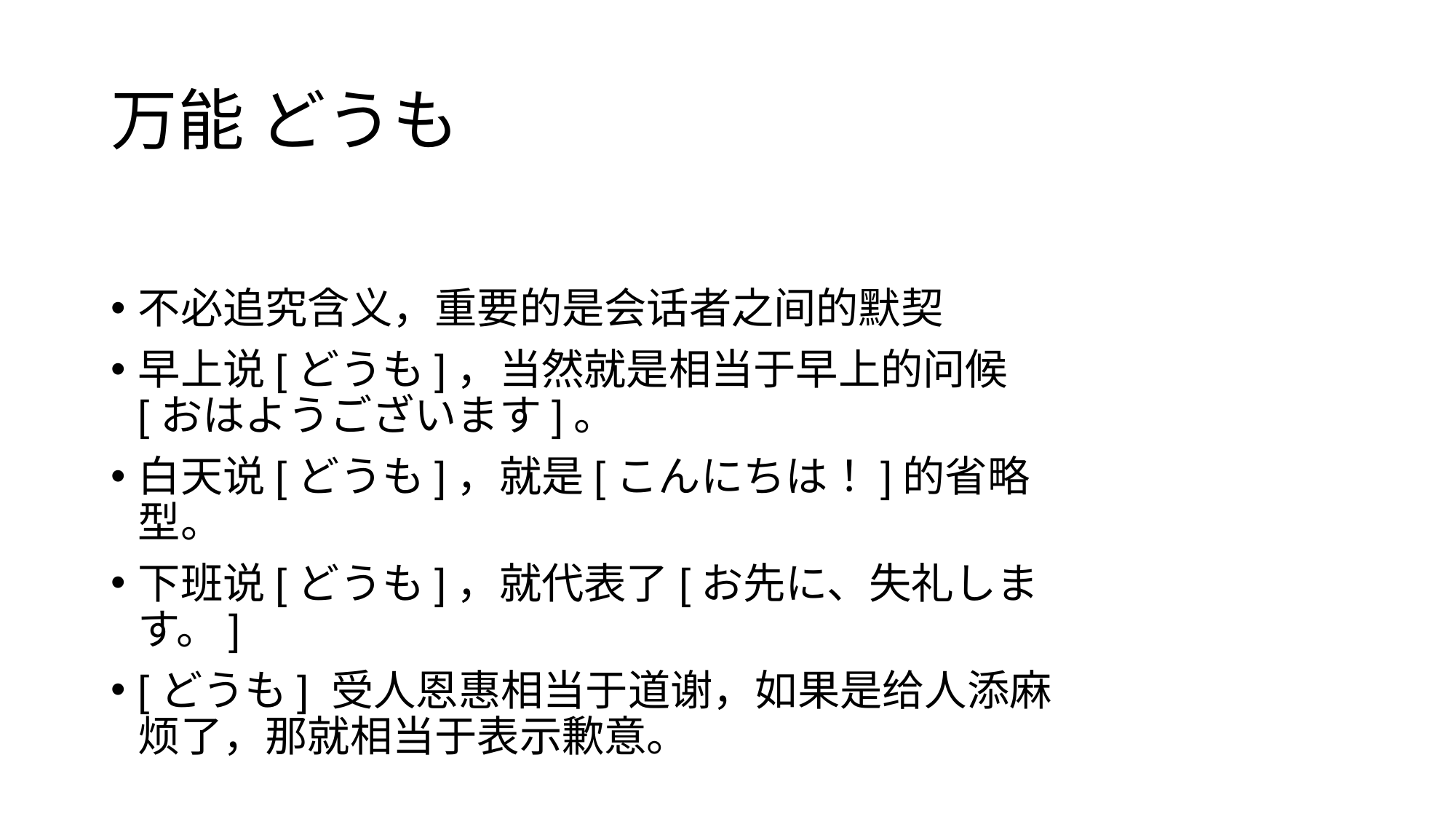

# 万能 どうも
不必追究含义，重要的是会话者之间的默契
早上说[どうも]，当然就是相当于早上的问候[おはようございます]。
白天说[どうも]，就是[こんにちは！]的省略型。
下班说[どうも]，就代表了[お先に、失礼します。]
[どうも] 受人恩惠相当于道谢，如果是给人添麻烦了，那就相当于表示歉意。